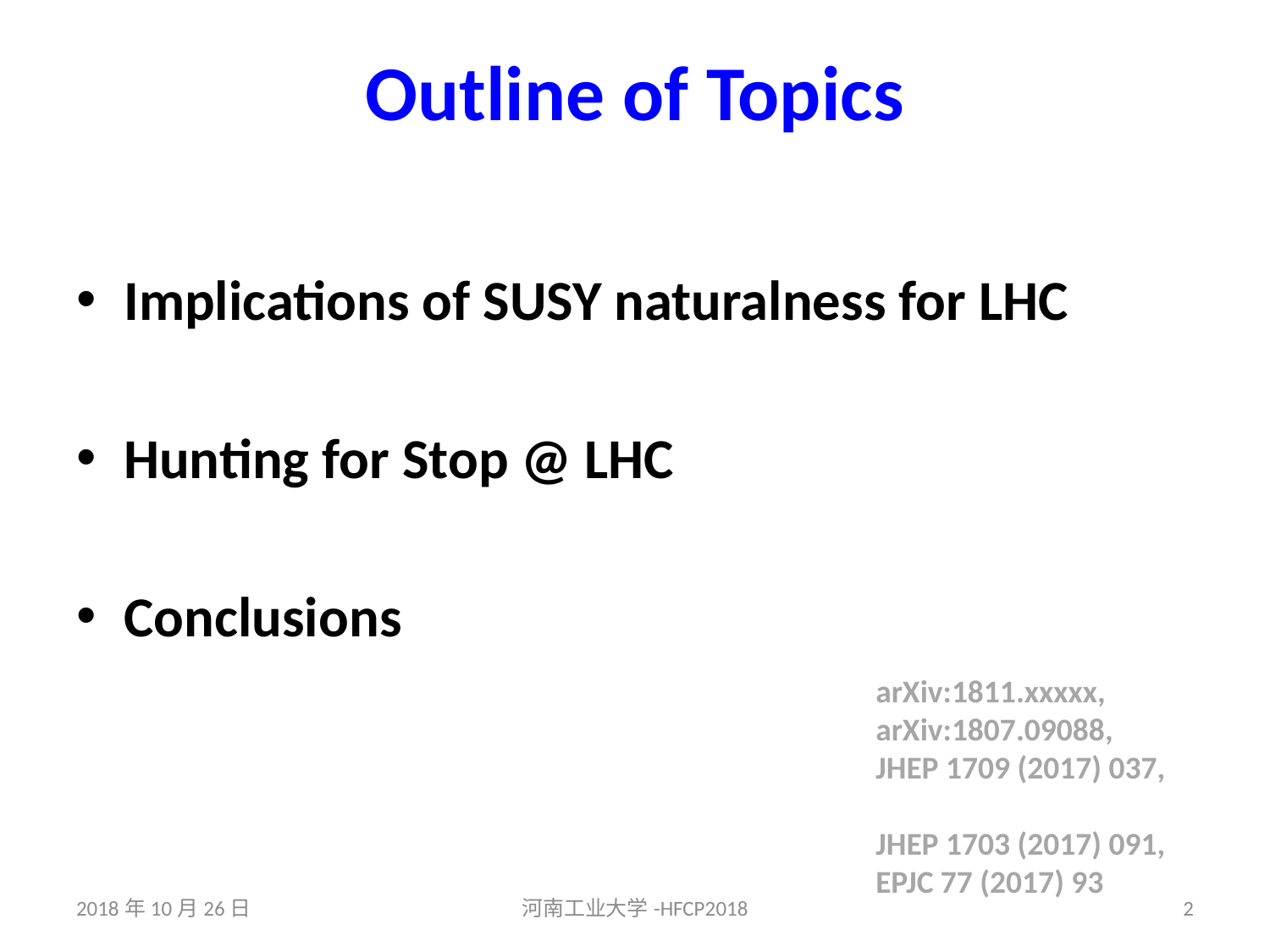

# Outline of Topics
Implications of SUSY naturalness for LHC

Hunting for Stop @ LHC

Conclusions

arXiv:1811.xxxxx,
arXiv:1807.09088,
JHEP 1709 (2017) 037,
JHEP 1703 (2017) 091,
EPJC 77 (2017) 93
2018年10月26日
河南工业大学-HFCP2018
2